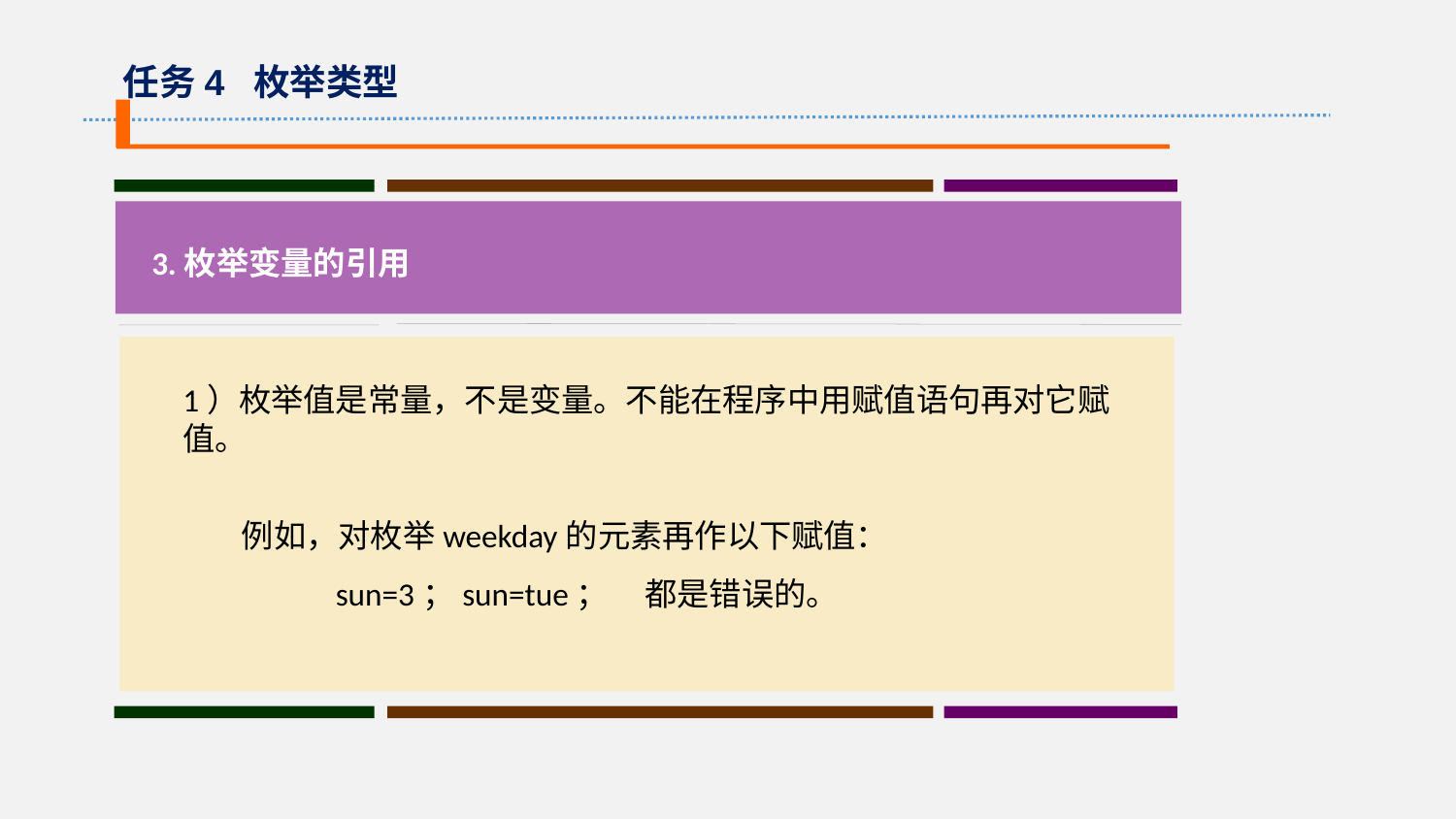

任务4  枚举类型

3.枚举变量的引用

1）枚举值是常量，不是变量。不能在程序中用赋值语句再对它赋值。

       例如，对枚举weekday的元素再作以下赋值：
                     sun=3；sun=tue；     都是错误的。